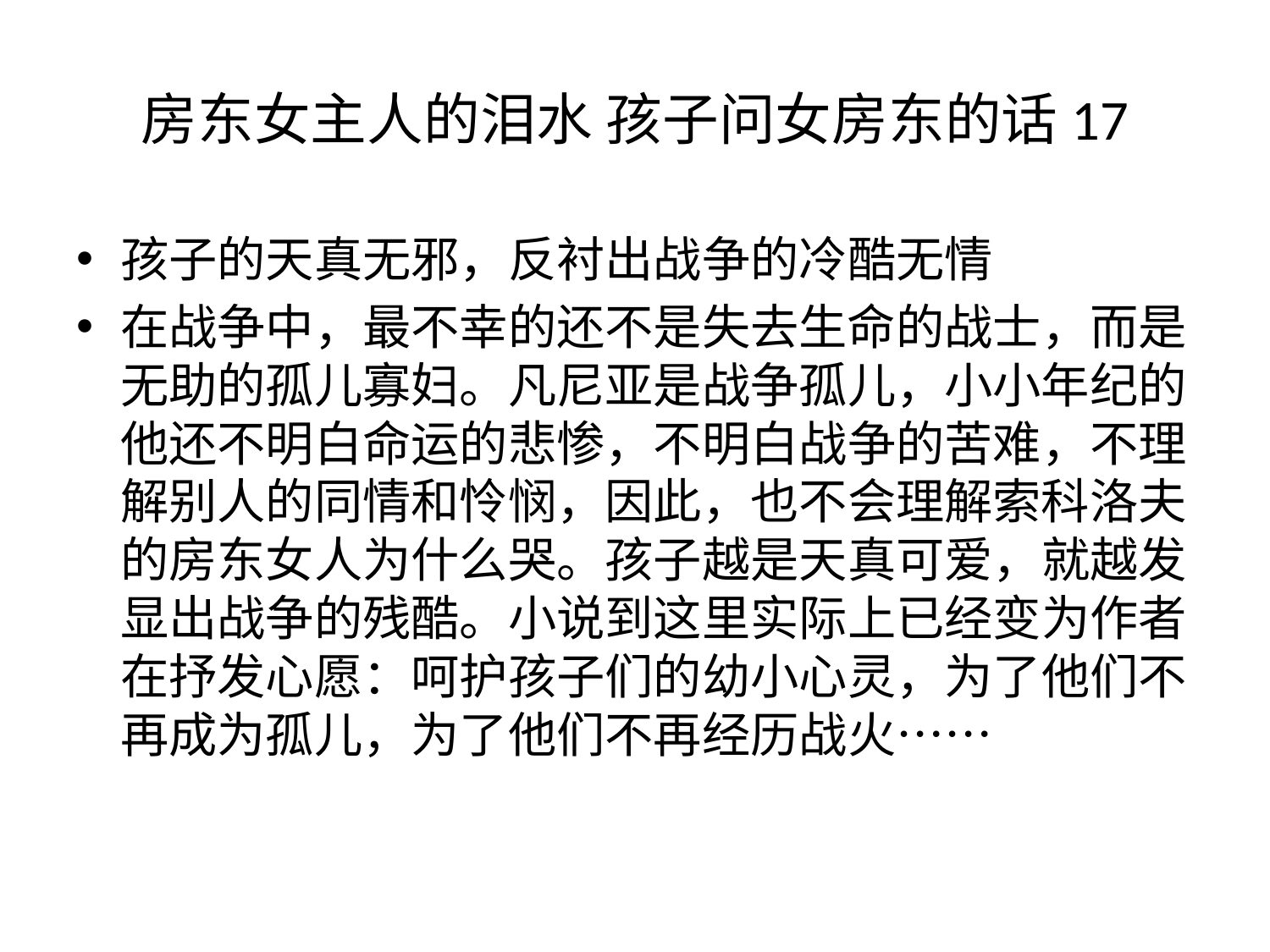

# 房东女主人的泪水 孩子问女房东的话17
孩子的天真无邪，反衬出战争的冷酷无情
在战争中，最不幸的还不是失去生命的战士，而是无助的孤儿寡妇。凡尼亚是战争孤儿，小小年纪的他还不明白命运的悲惨，不明白战争的苦难，不理解别人的同情和怜悯，因此，也不会理解索科洛夫的房东女人为什么哭。孩子越是天真可爱，就越发显出战争的残酷。小说到这里实际上已经变为作者在抒发心愿：呵护孩子们的幼小心灵，为了他们不再成为孤儿，为了他们不再经历战火……